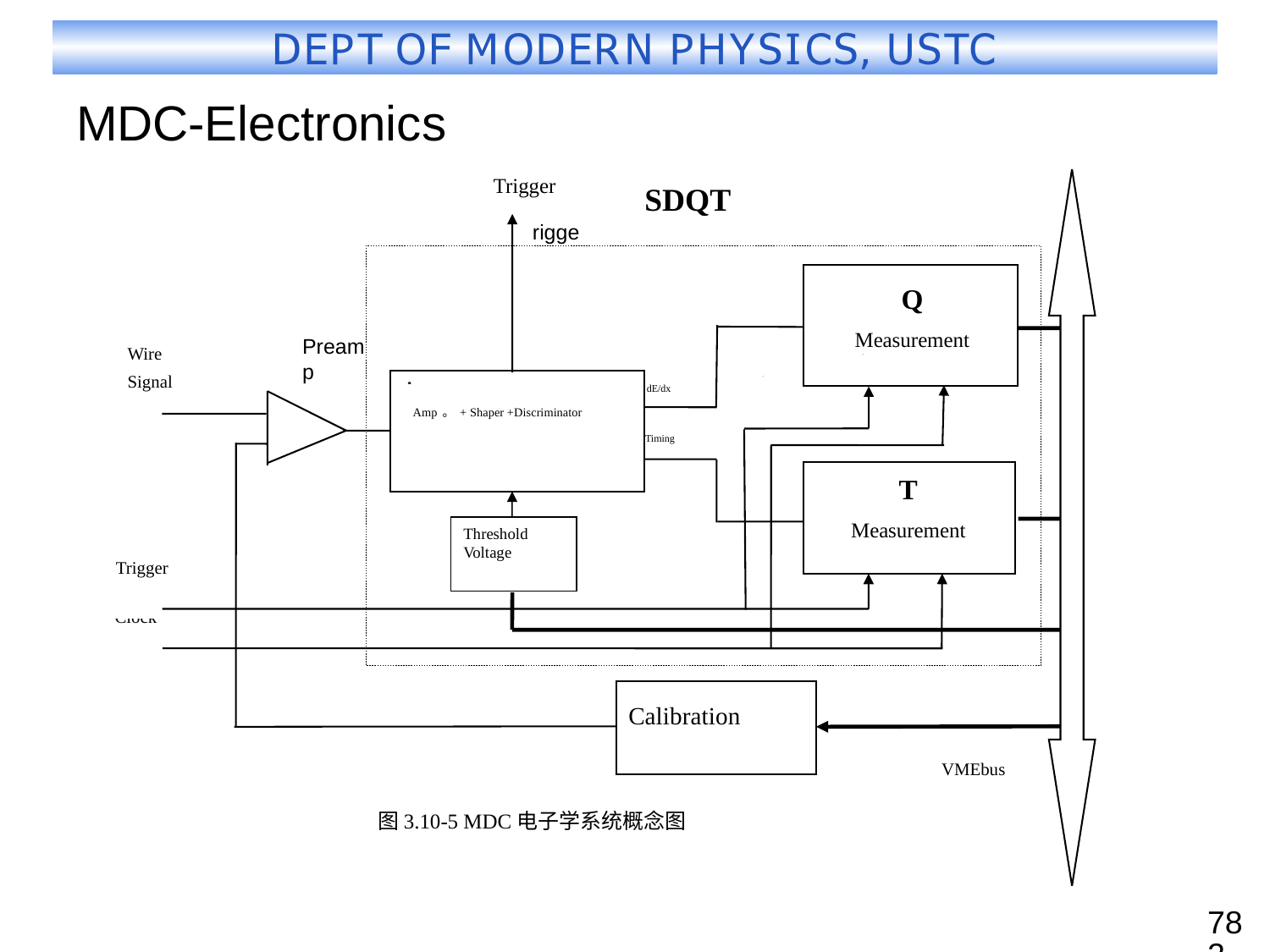

# MDC-Electronics
Trigger
rigger rigger

SDQT

Q
Measurement

Preamp

Wire
Signal

dE/dx
A

Amp。+ Shaper +Discriminator

Timing

T
Measurement

Threshold Voltage

Trigger

Clock

Calibration

VMEbus
图3.10-5 MDC电子学系统概念图
782